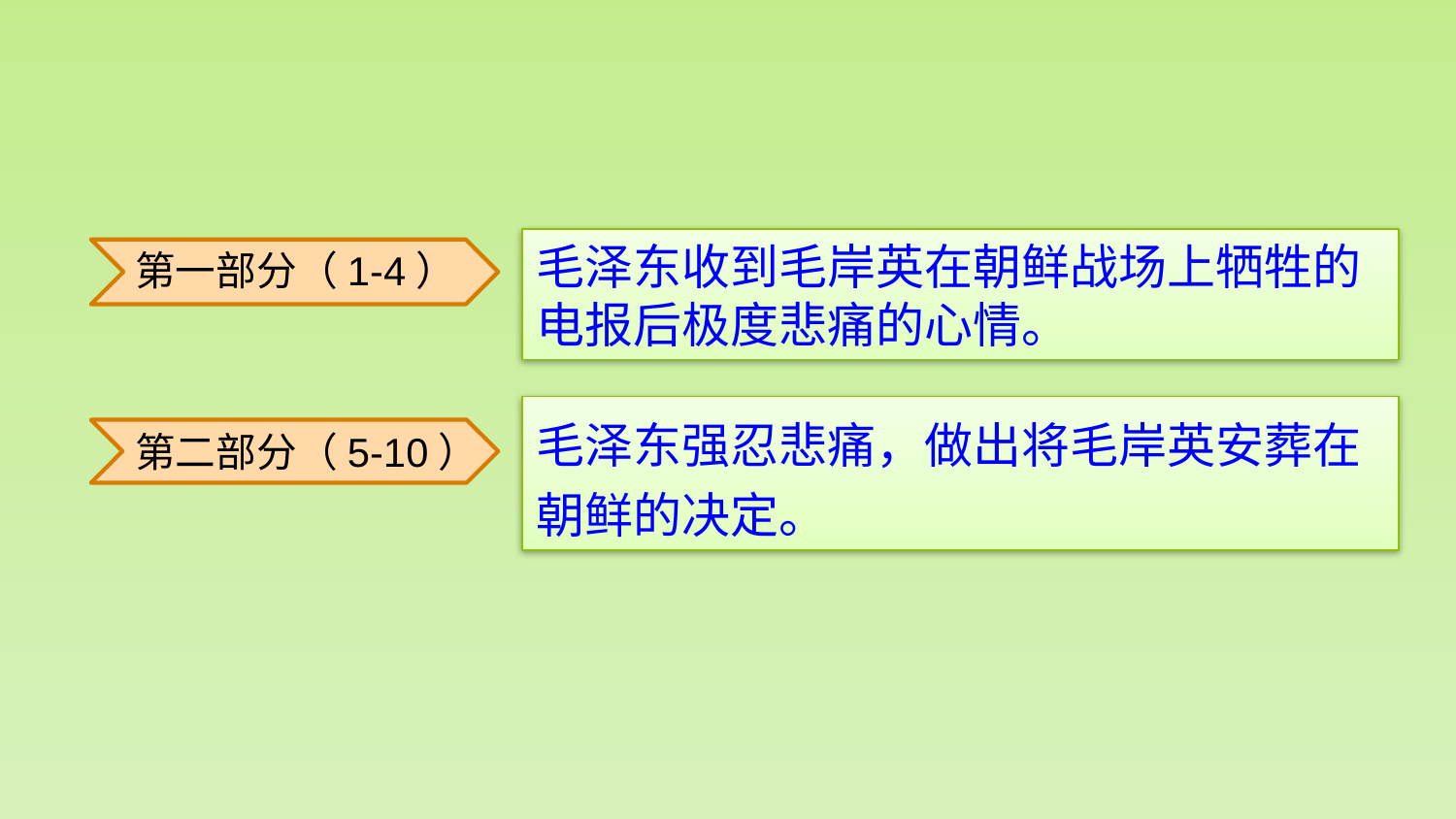

第一部分（1-4）

毛泽东收到毛岸英在朝鲜战场上牺牲的电报后极度悲痛的心情。
毛泽东强忍悲痛，做出将毛岸英安葬在朝鲜的决定。
第二部分（5-10）